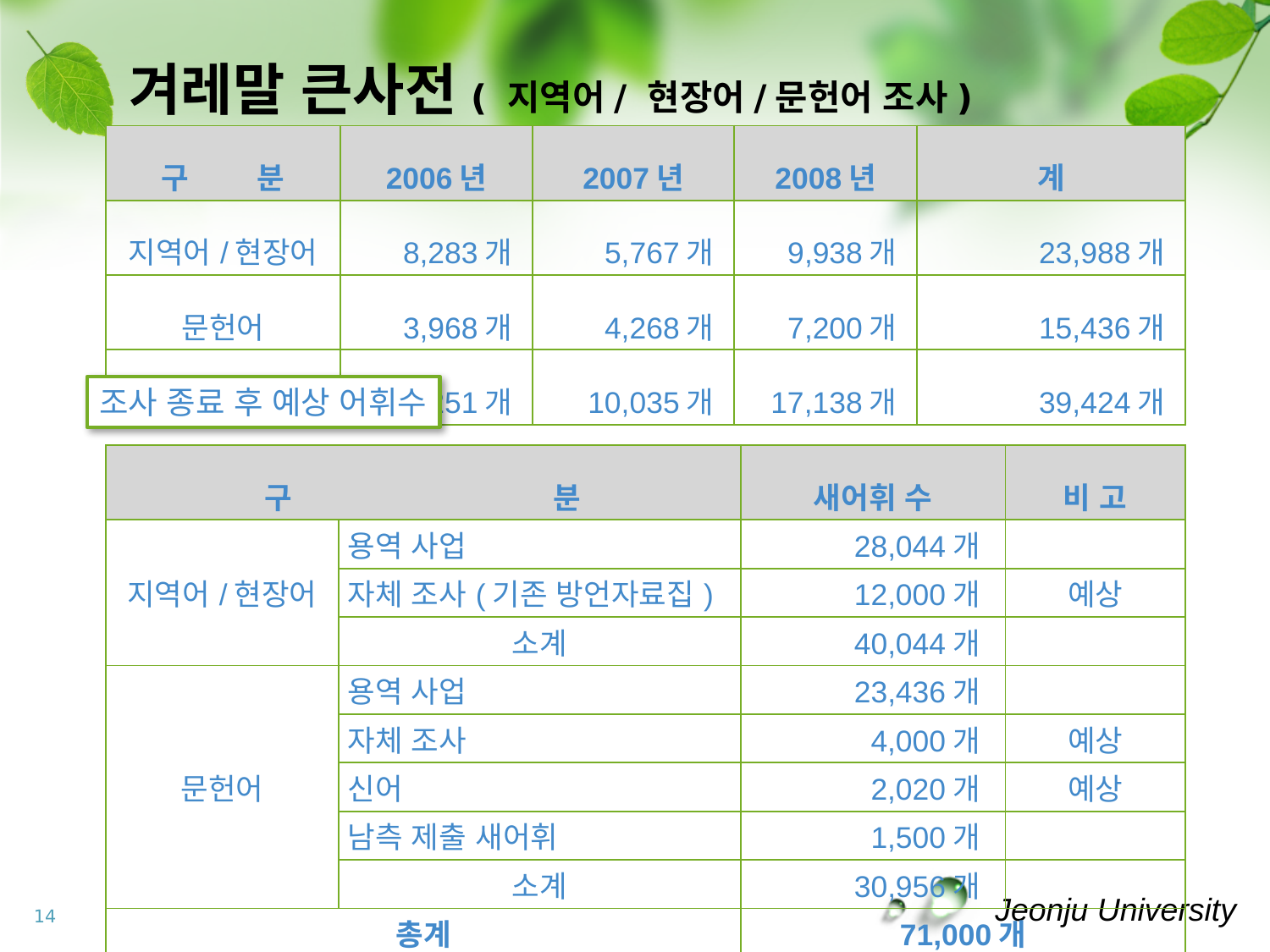

# 겨레말 큰사전( 지역어/ 현장어/문헌어 조사)
| 구 분 | 2006년 | 2007년 | 2008년 | 계 |
| --- | --- | --- | --- | --- |
| 지역어/현장어 | 8,283개 | 5,767개 | 9,938개 | 23,988개 |
| 문헌어 | 3,968개 | 4,268개 | 7,200개 | 15,436개 |
| 계 | 12,251개 | 10,035개 | 17,138개 | 39,424개 |
조사 종료 후 예상 어휘수
| 구 분 |  | 새어휘 수 | 비 고 |
| --- | --- | --- | --- |
| 지역어/현장어 | 용역 사업 | 28,044개 |  |
|  | 자체 조사(기존 방언자료집) | 12,000개 | 예상 |
|  | 소계 | 40,044개 |  |
| 문헌어 | 용역 사업 | 23,436개 |  |
|  | 자체 조사 | 4,000개 | 예상 |
|  | 신어 | 2,020개 | 예상 |
|  | 남측 제출 새어휘 | 1,500개 |  |
|  | 소계 | 30,956개 |  |
| 총계 |  | 71,000개 |  |
14